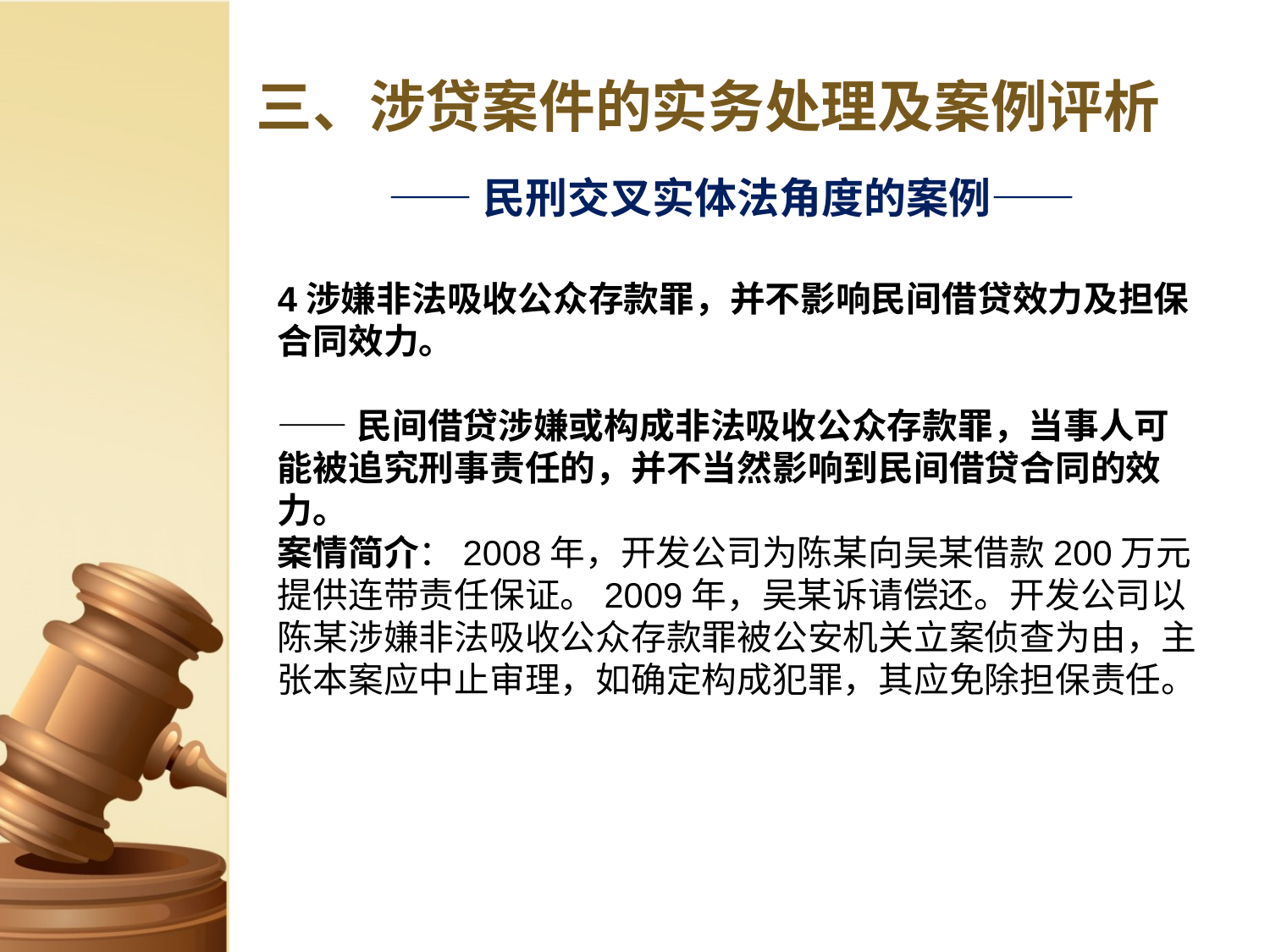

# 三、涉贷案件的实务处理及案例评析
——民刑交叉实体法角度的案例——
4涉嫌非法吸收公众存款罪，并不影响民间借贷效力及担保合同效力。

——民间借贷涉嫌或构成非法吸收公众存款罪，当事人可能被追究刑事责任的，并不当然影响到民间借贷合同的效力。
案情简介：2008年，开发公司为陈某向吴某借款200万元提供连带责任保证。2009年，吴某诉请偿还。开发公司以陈某涉嫌非法吸收公众存款罪被公安机关立案侦查为由，主张本案应中止审理，如确定构成犯罪，其应免除担保责任。